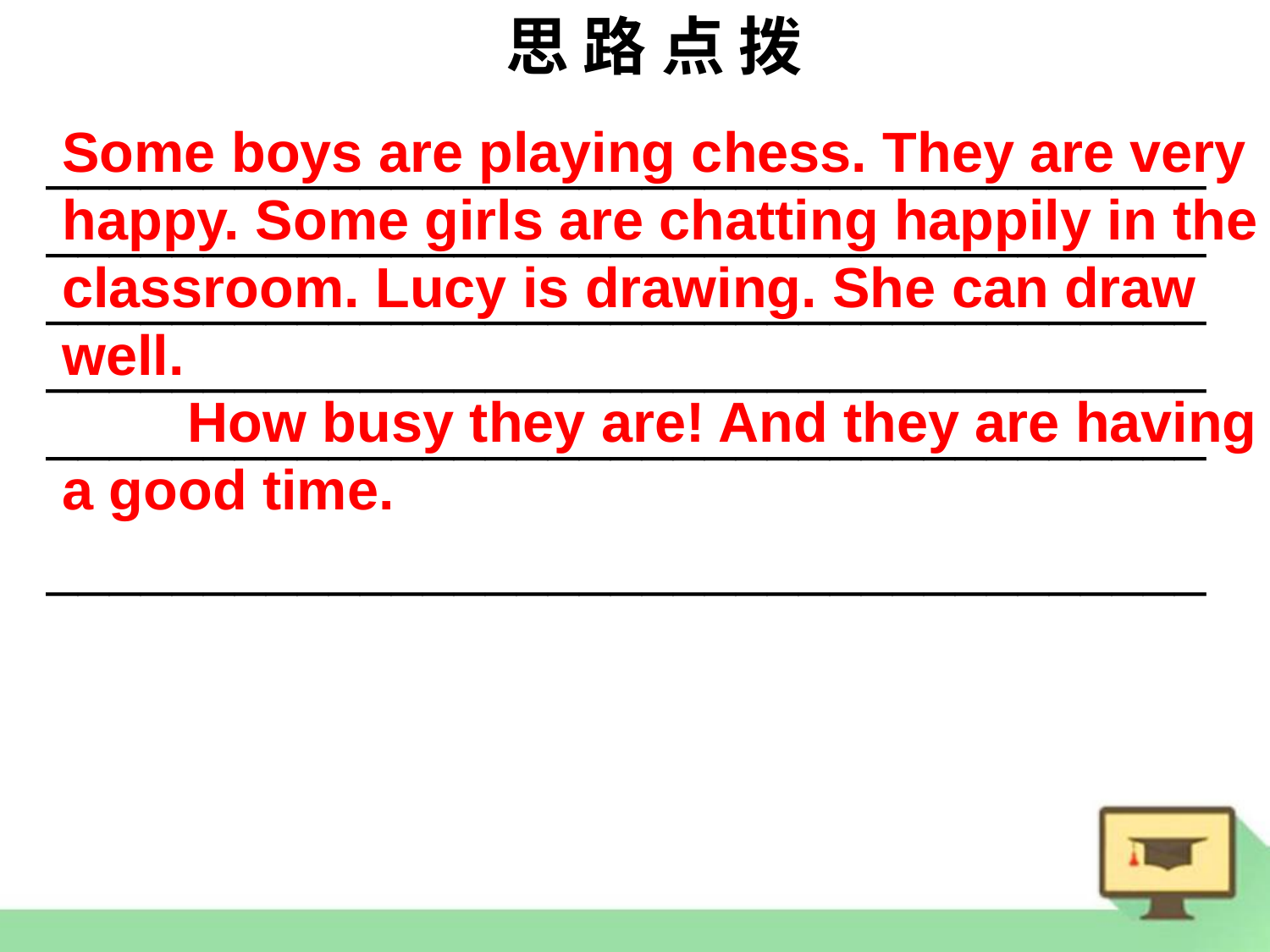

思 路 点 拨
Some boys are playing chess. They are very happy. Some girls are chatting happily in the classroom. Lucy is drawing. She can draw well.
        How busy they are! And they are having
a good time.
_____________________________________
_____________________________________  __________________________________________________________________________ _____________________________________
_____________________________________